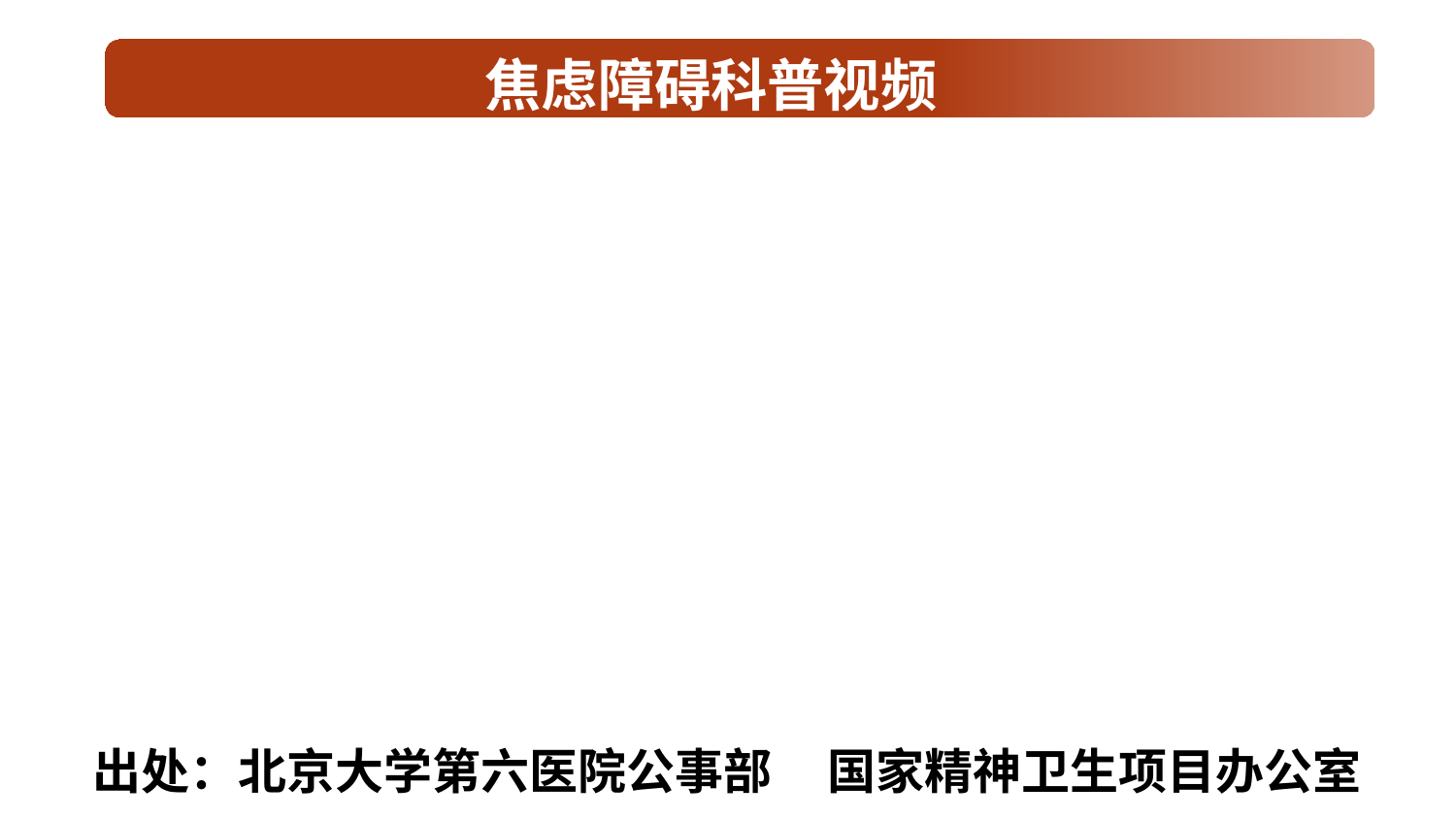

焦虑障碍科普视频
出处：北京大学第六医院公事部     国家精神卫生项目办公室